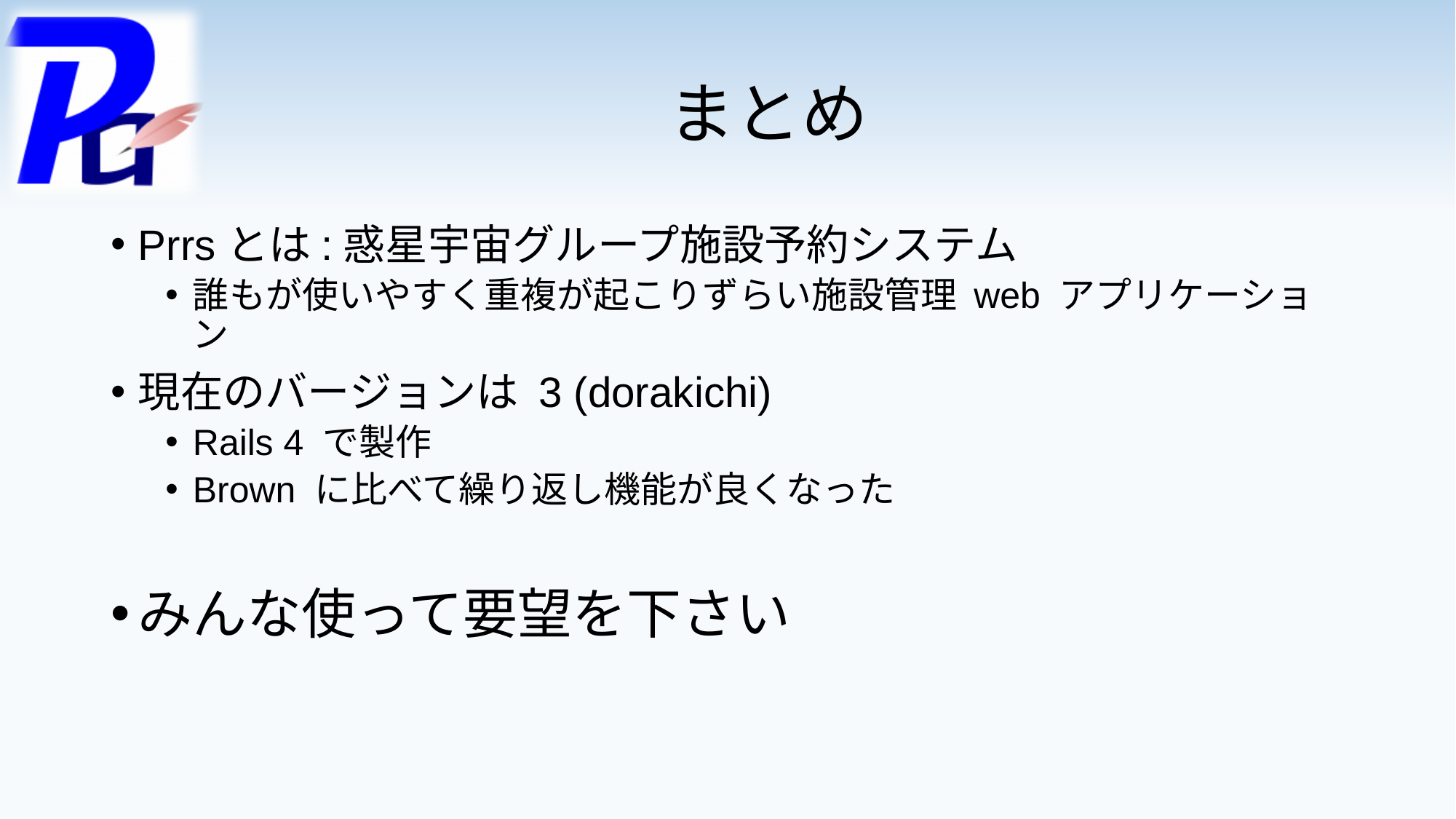

# まとめ
Prrsとは:惑星宇宙グループ施設予約システム
誰もが使いやすく重複が起こりずらい施設管理 web アプリケーション
現在のバージョンは 3 (dorakichi)
Rails 4 で製作
Brown に比べて繰り返し機能が良くなった

みんな使って要望を下さい